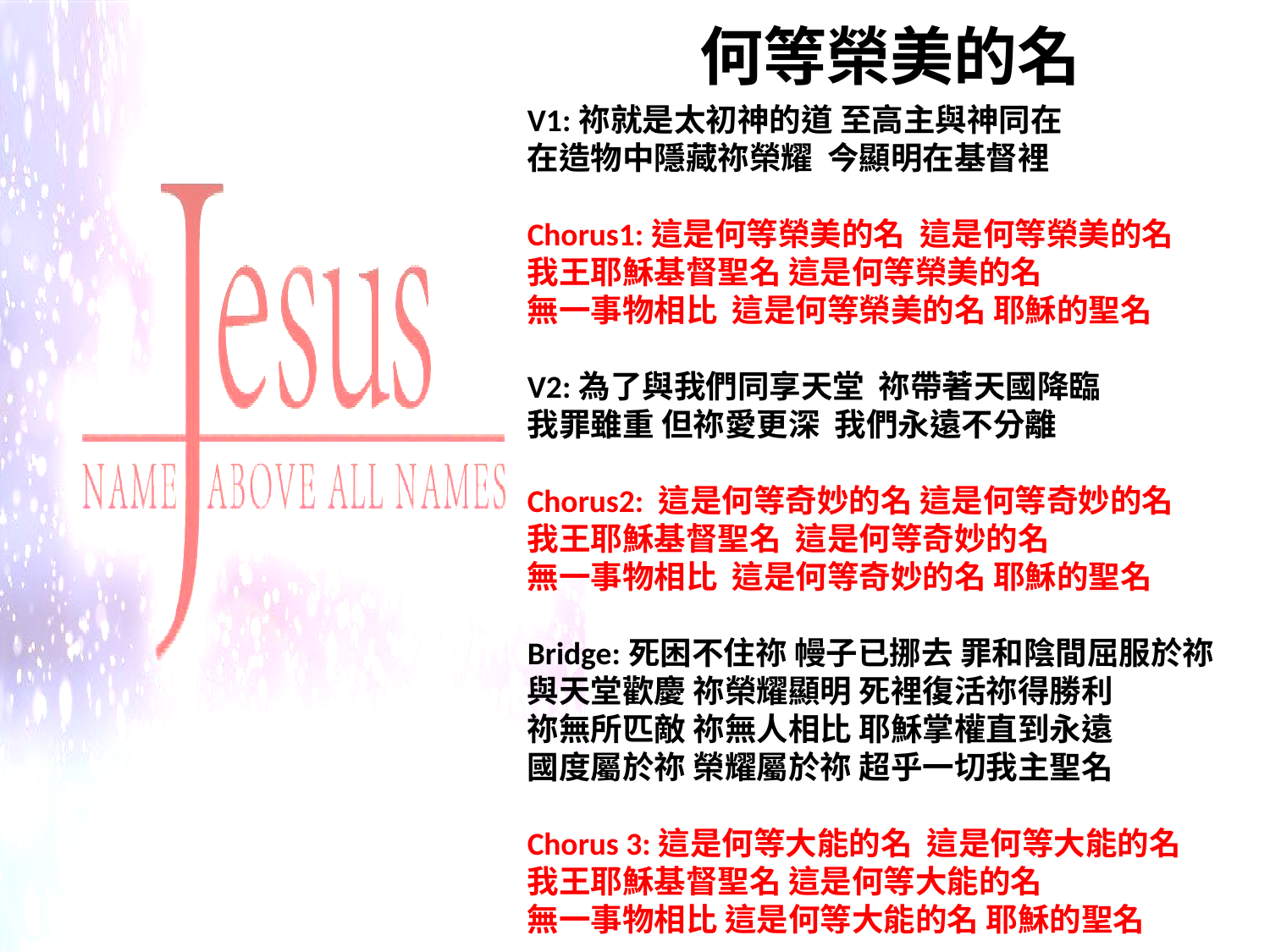

# 何等榮美的名
V1:祢就是太初神的道 至高主與神同在
在造物中隱藏祢榮耀  今顯明在基督裡

Chorus1:這是何等榮美的名  這是何等榮美的名
我王耶穌基督聖名 這是何等榮美的名
無一事物相比  這是何等榮美的名 耶穌的聖名

V2:為了與我們同享天堂  祢帶著天國降臨
我罪雖重 但祢愛更深  我們永遠不分離

Chorus2: 這是何等奇妙的名 這是何等奇妙的名
我王耶穌基督聖名  這是何等奇妙的名
無一事物相比  這是何等奇妙的名 耶穌的聖名

Bridge:死困不住祢 幔子已挪去 罪和陰間屈服於祢
與天堂歡慶 祢榮耀顯明 死裡復活祢得勝利
祢無所匹敵 祢無人相比 耶穌掌權直到永遠
國度屬於祢 榮耀屬於祢 超乎一切我主聖名

Chorus 3:這是何等大能的名  這是何等大能的名
我王耶穌基督聖名 這是何等大能的名
無一事物相比 這是何等大能的名 耶穌的聖名